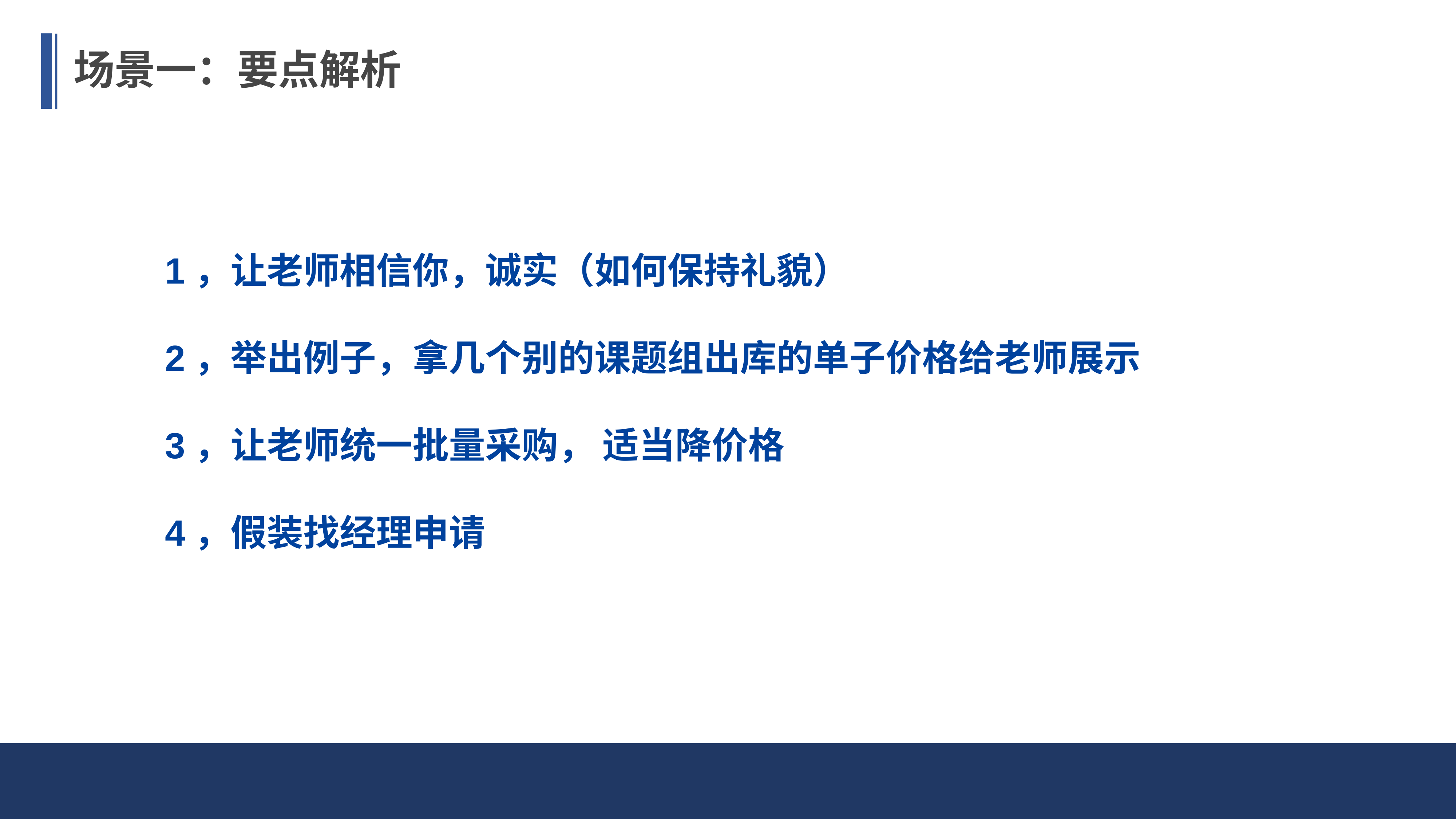

场景一：要点解析
1，让老师相信你，诚实（如何保持礼貌）
2，举出例子，拿几个别的课题组出库的单子价格给老师展示
3，让老师统一批量采购， 适当降价格
4，假装找经理申请